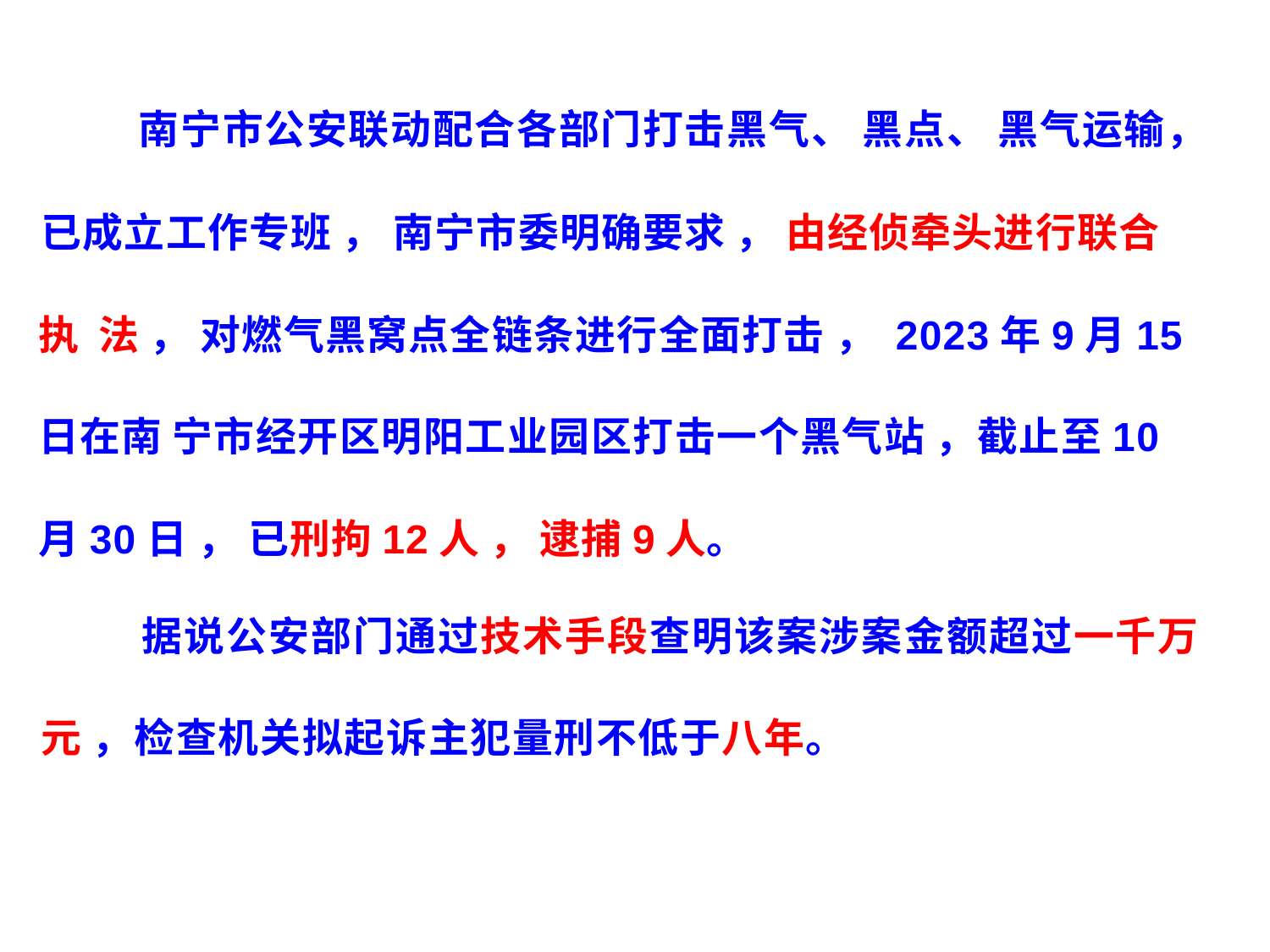

南宁市公安联动配合各部门打击黑气、 黑点、 黑气运输，
已成立工作专班 ， 南宁市委明确要求 ， 由经侦牵头进行联合执  法 ， 对燃气黑窝点全链条进行全面打击 ， 2023年9月15日在南 宁市经开区明阳工业园区打击一个黑气站 ，截止至10月30日 ， 已刑拘12人 ， 逮捕9人。

据说公安部门通过技术手段查明该案涉案金额超过一千万
元 ，检查机关拟起诉主犯量刑不低于八年。